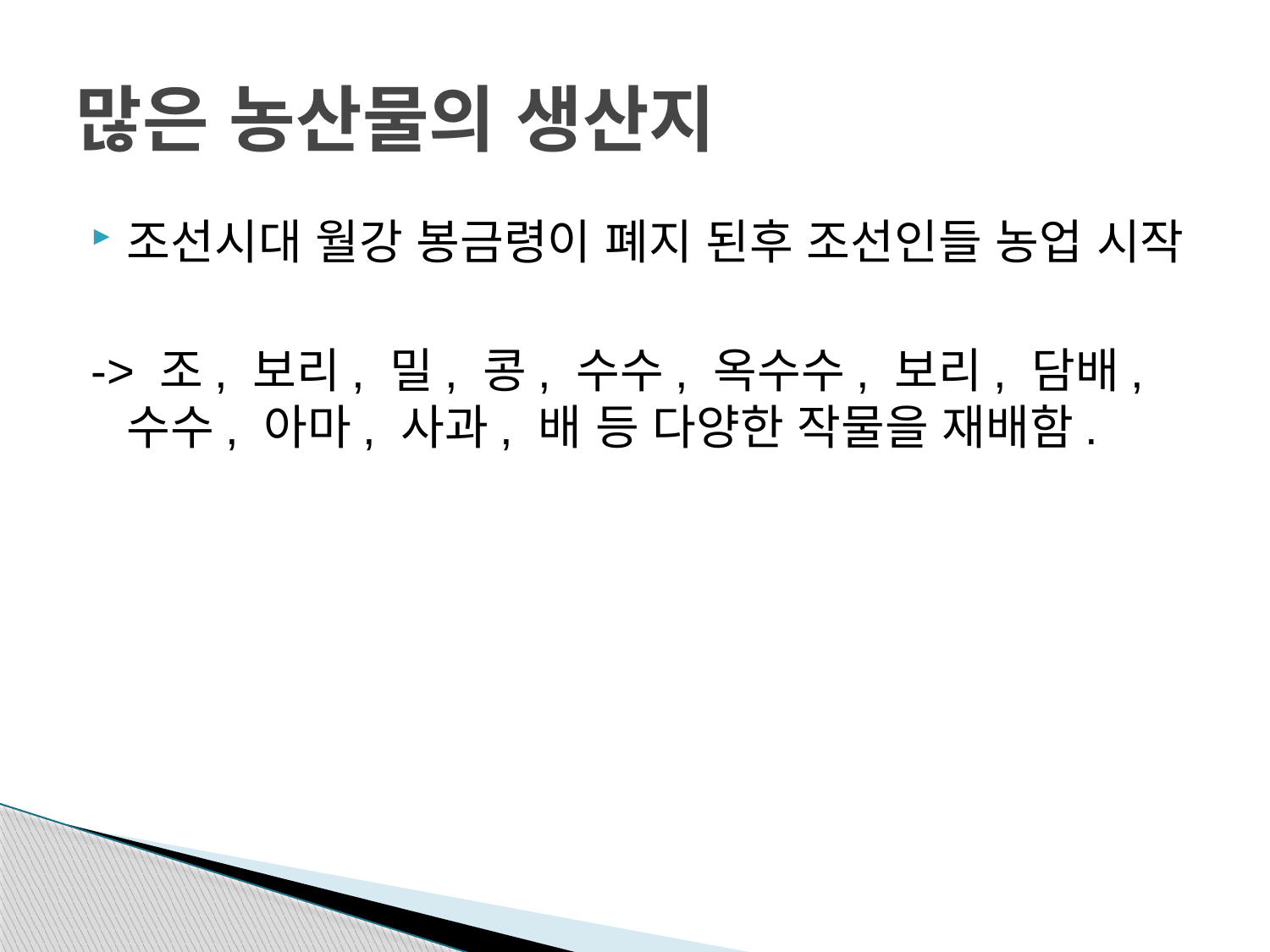

# 많은 농산물의 생산지
조선시대 월강 봉금령이 폐지 된후 조선인들 농업 시작

-> 조, 보리, 밀, 콩, 수수, 옥수수, 보리, 담배, 수수, 아마, 사과, 배 등 다양한 작물을 재배함.